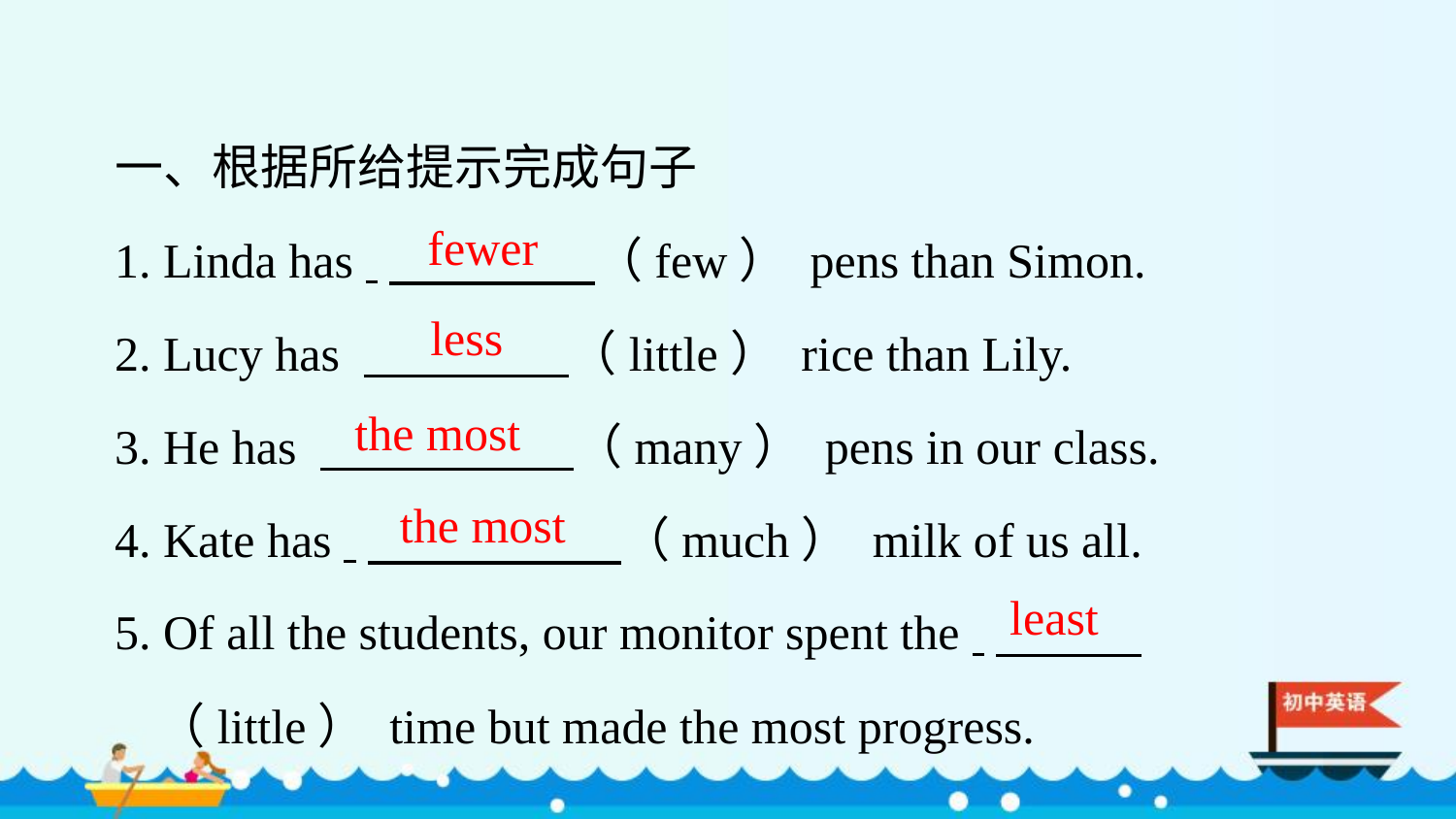

一、根据所给提示完成句子
1. Linda has  　　　　 （few） pens than Simon.
2. Lucy has 　　　　 （little） rice than Lily.
3. He has 　　　　　 （many） pens in our class.
4. Kate has  　　　　　 （much） milk of us all.
5. Of all the students, our monitor spent the  　　　 （little） time but made the most progress.
fewer
less
the most
the most
least